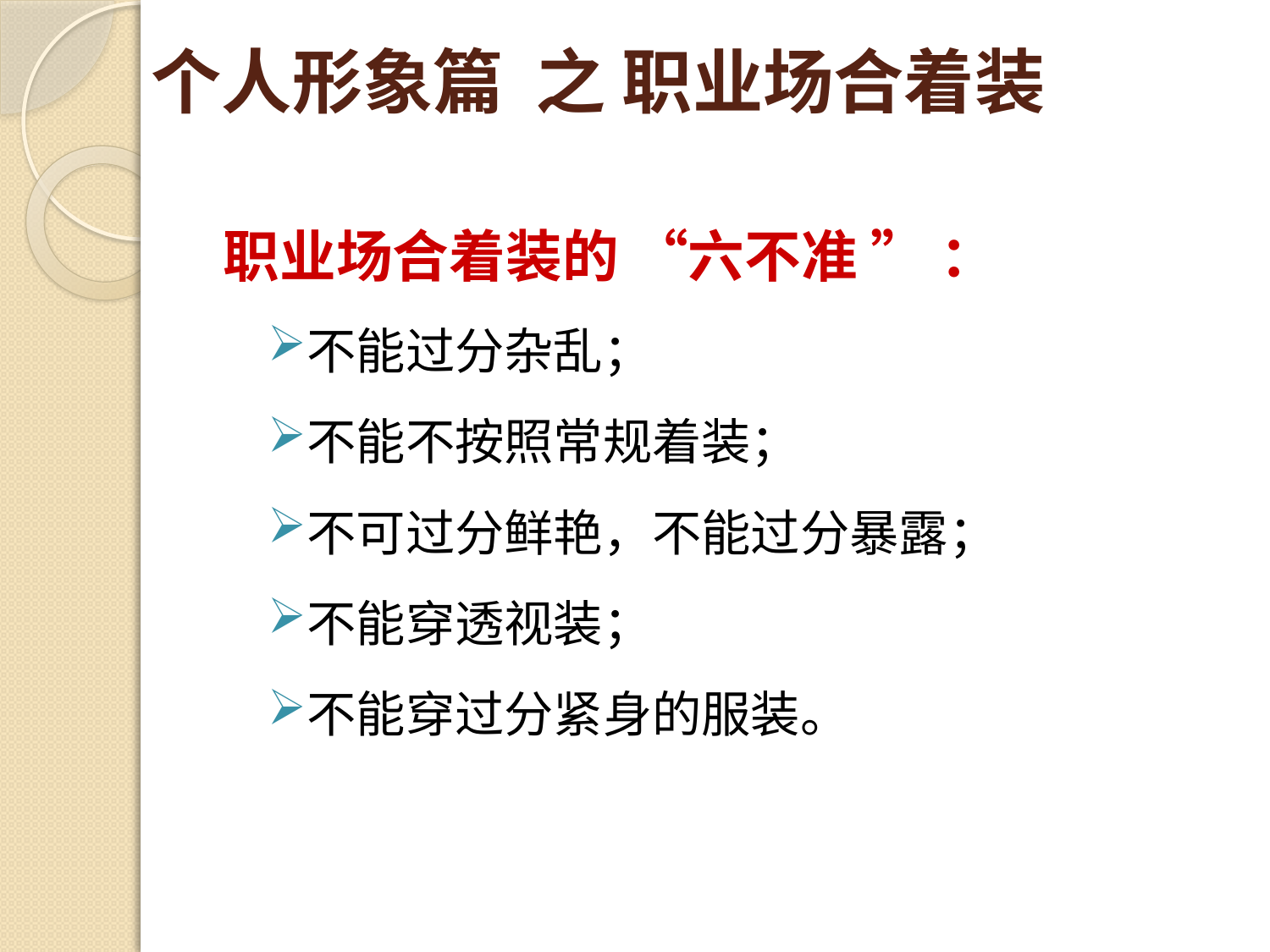

# 个人形象篇  之 职业场合着装
职业场合着装的 “六不准 ” ：
不能过分杂乱；
不能不按照常规着装；
不可过分鲜艳，不能过分暴露；
不能穿透视装；
不能穿过分紧身的服装。